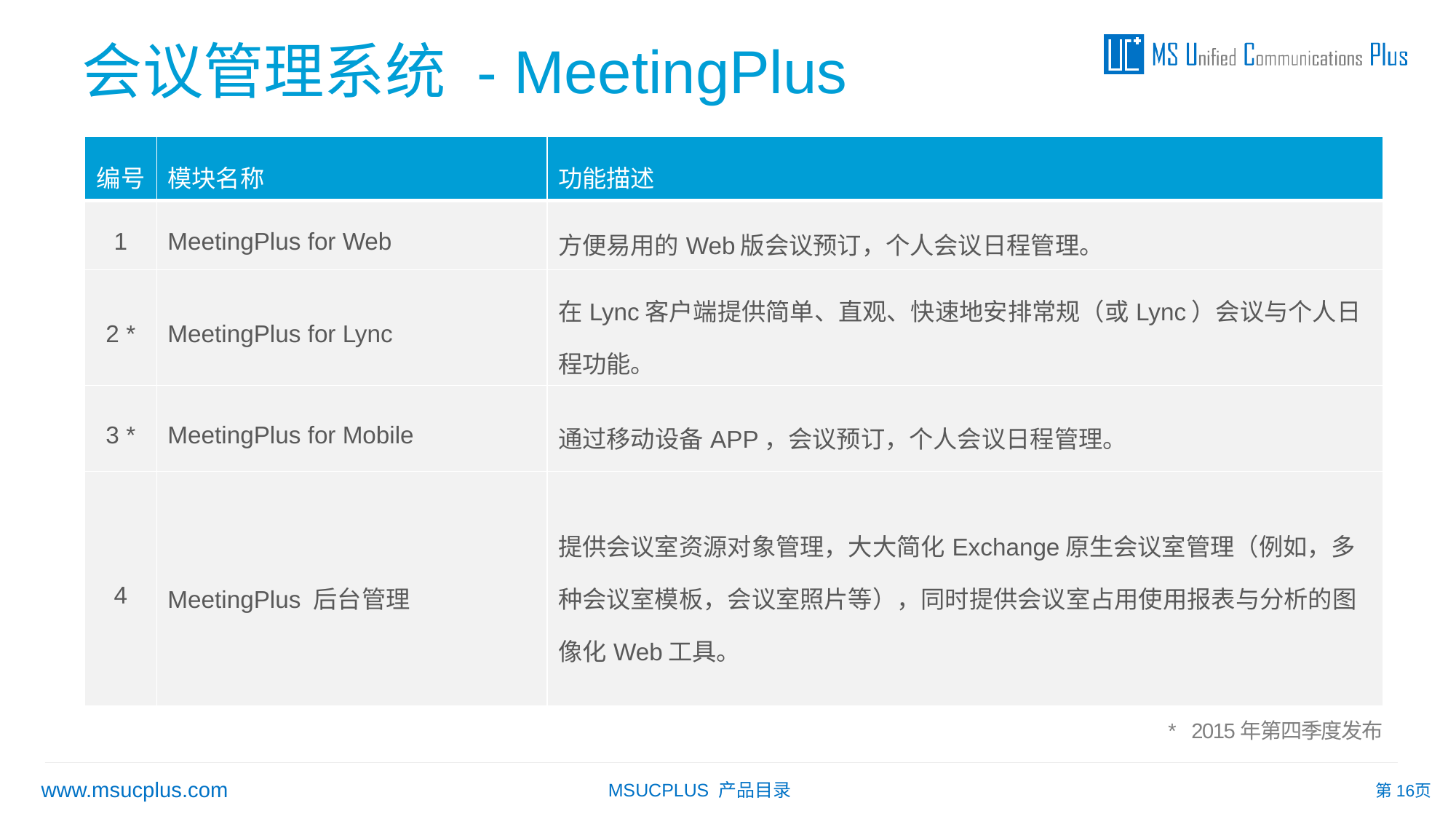

会议管理系统 - MeetingPlus
| 编号 | 模块名称 | 功能描述 |
| --- | --- | --- |
| 1 | MeetingPlus for Web | 方便易用的Web版会议预订，个人会议日程管理。 |
| 2 \* | MeetingPlus for Lync | 在Lync客户端提供简单、直观、快速地安排常规（或Lync）会议与个人日程功能。 |
| 3 \* | MeetingPlus for Mobile | 通过移动设备APP，会议预订，个人会议日程管理。 |
| 4 | MeetingPlus 后台管理 | 提供会议室资源对象管理，大大简化Exchange原生会议室管理（例如，多种会议室模板，会议室照片等），同时提供会议室占用使用报表与分析的图像化Web工具。 |
*   2015年第四季度发布